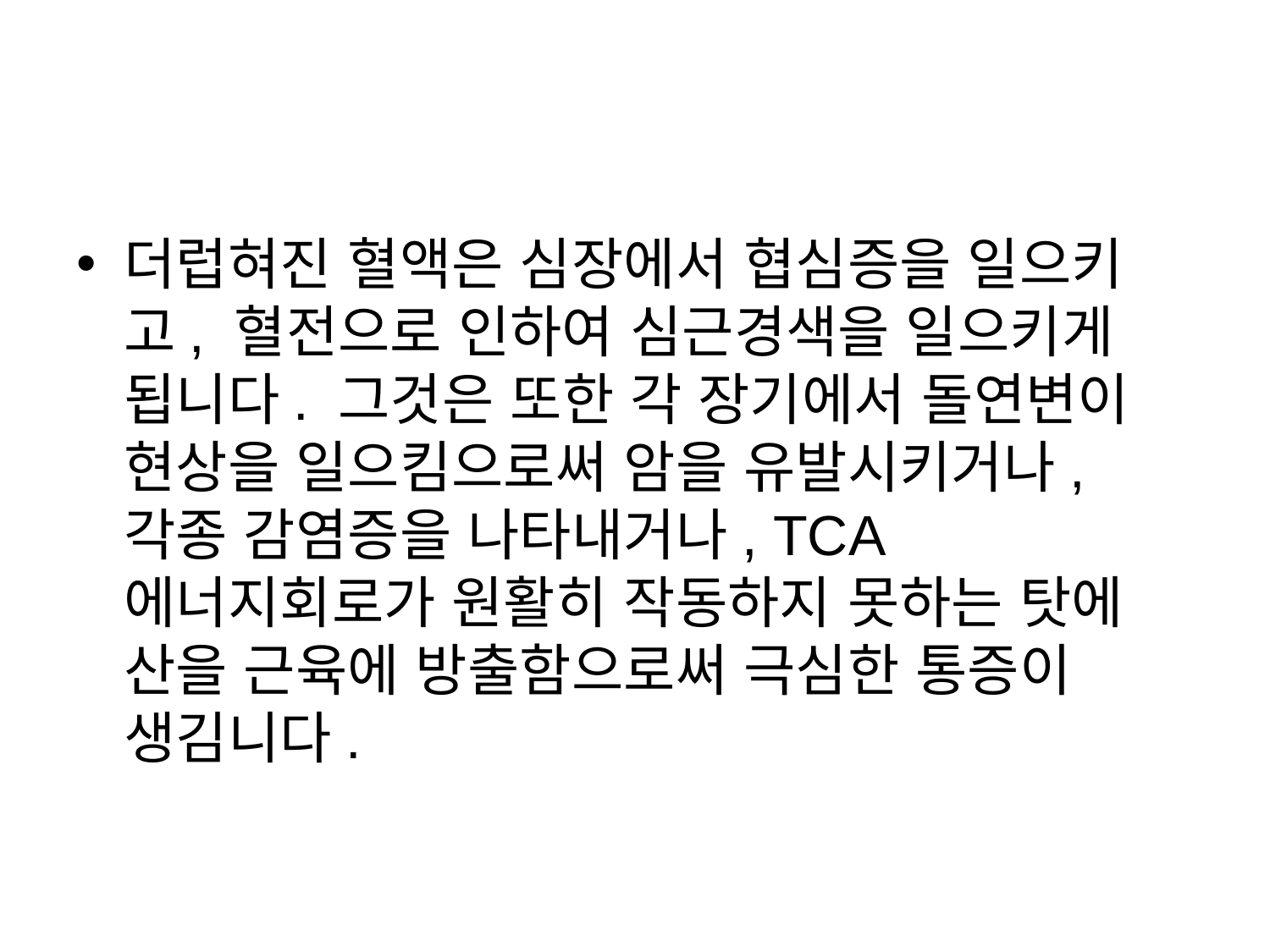

#
더럽혀진 혈액은 심장에서 협심증을 일으키고, 혈전으로 인하여 심근경색을 일으키게 됩니다. 그것은 또한 각 장기에서 돌연변이 현상을 일으킴으로써 암을 유발시키거나, 각종 감염증을 나타내거나, TCA에너지회로가 원활히 작동하지 못하는 탓에 산을 근육에 방출함으로써 극심한 통증이 생김니다.